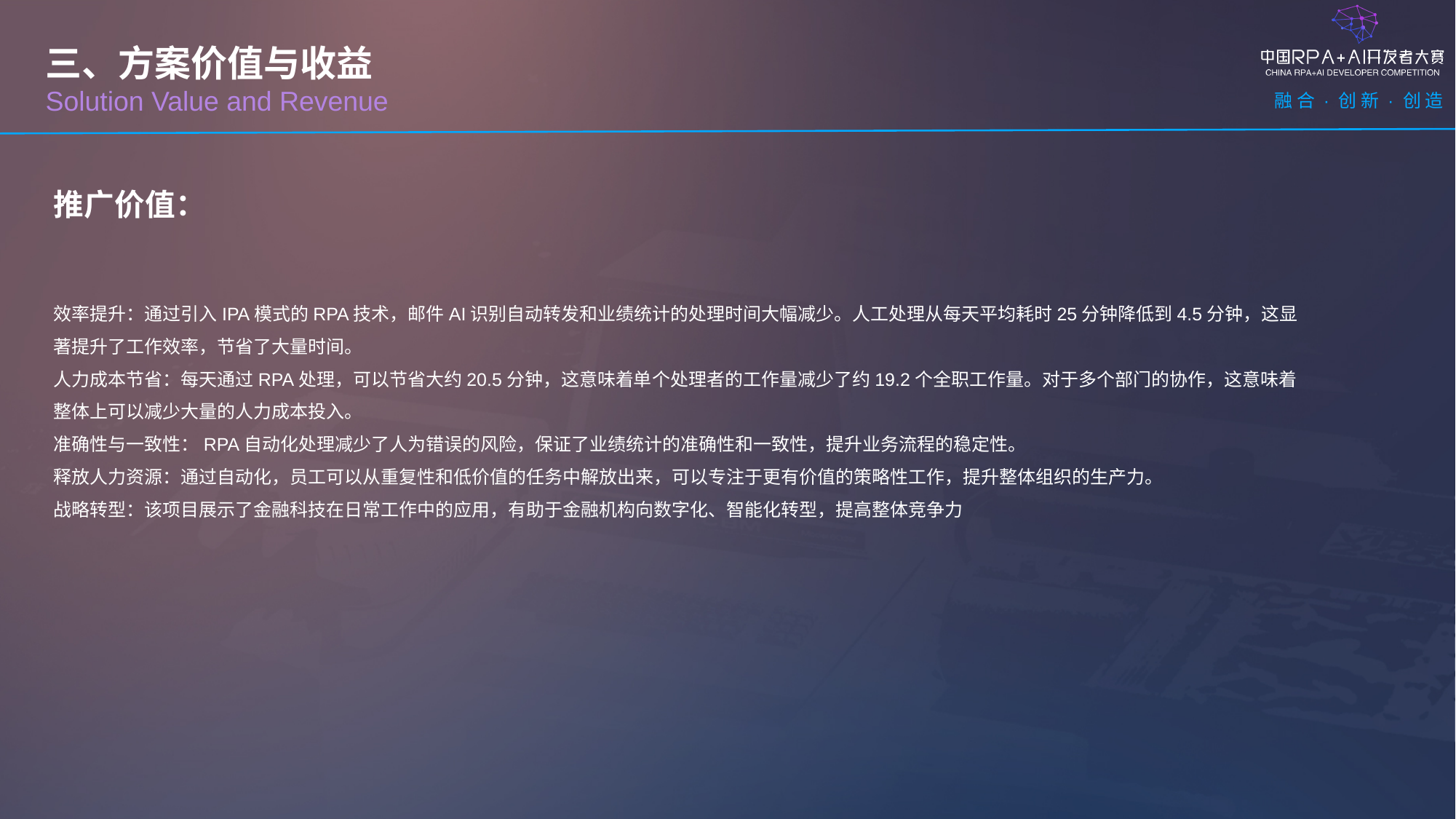

三、方案价值与收益
Solution Value and Revenue
推广价值：
效率提升：通过引入IPA模式的RPA技术，邮件AI识别自动转发和业绩统计的处理时间大幅减少。人工处理从每天平均耗时25分钟降低到4.5分钟，这显著提升了工作效率，节省了大量时间。
人力成本节省：每天通过RPA处理，可以节省大约20.5分钟，这意味着单个处理者的工作量减少了约19.2个全职工作量。对于多个部门的协作，这意味着整体上可以减少大量的人力成本投入。
准确性与一致性：RPA自动化处理减少了人为错误的风险，保证了业绩统计的准确性和一致性，提升业务流程的稳定性。
释放人力资源：通过自动化，员工可以从重复性和低价值的任务中解放出来，可以专注于更有价值的策略性工作，提升整体组织的生产力。
战略转型：该项目展示了金融科技在日常工作中的应用，有助于金融机构向数字化、智能化转型，提高整体竞争力